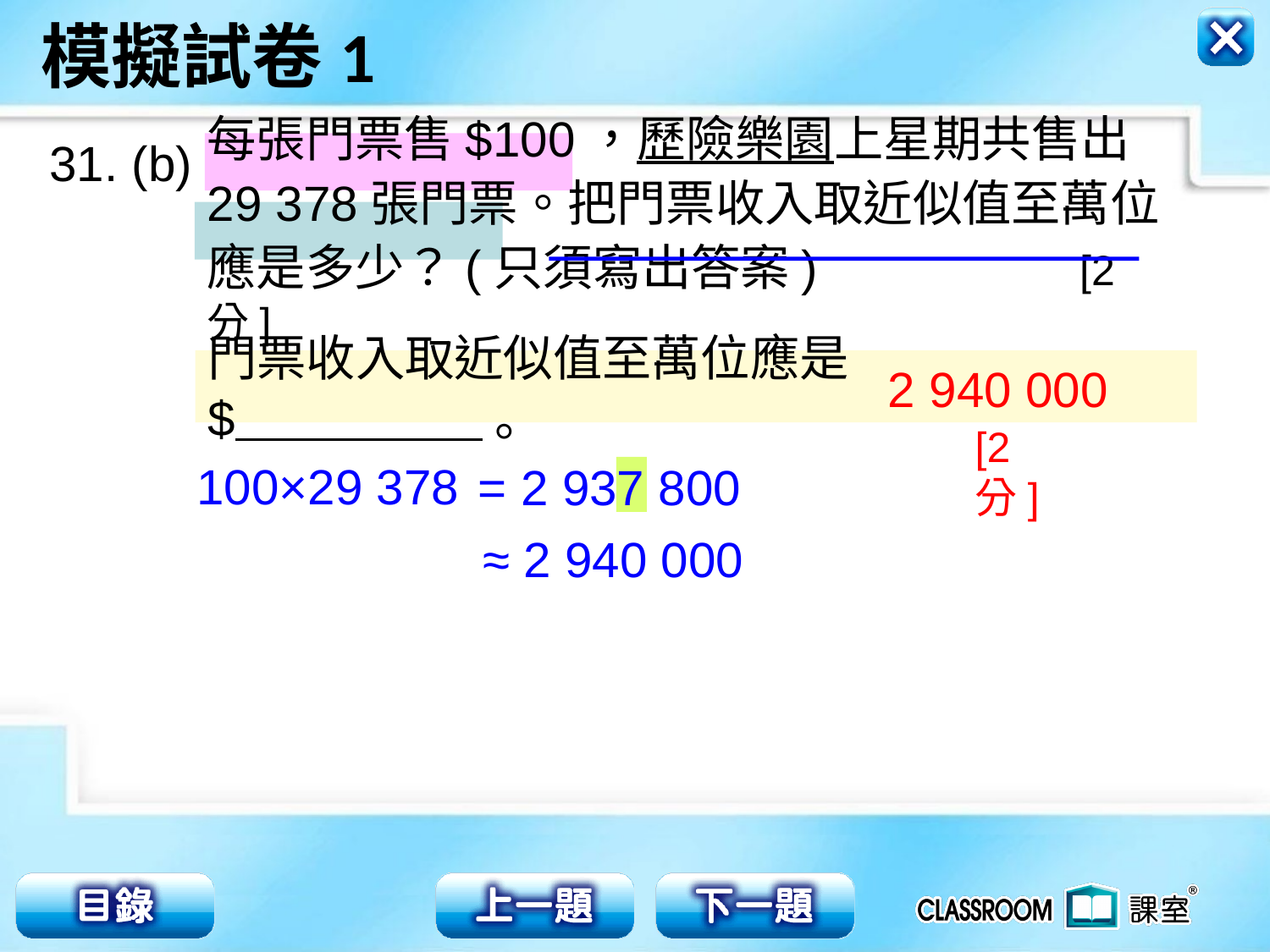

31. (b)
每張門票售$100，歷險樂園上星期共售出
29 378張門票。把門票收入取近似值至萬位
應是多少？(只須寫出答案)                   [2分]

門票收入取近似值至萬位應是$                  。
2 940 000
[2分]
100×29 378
= 2 937 800

≈ 2 940 000